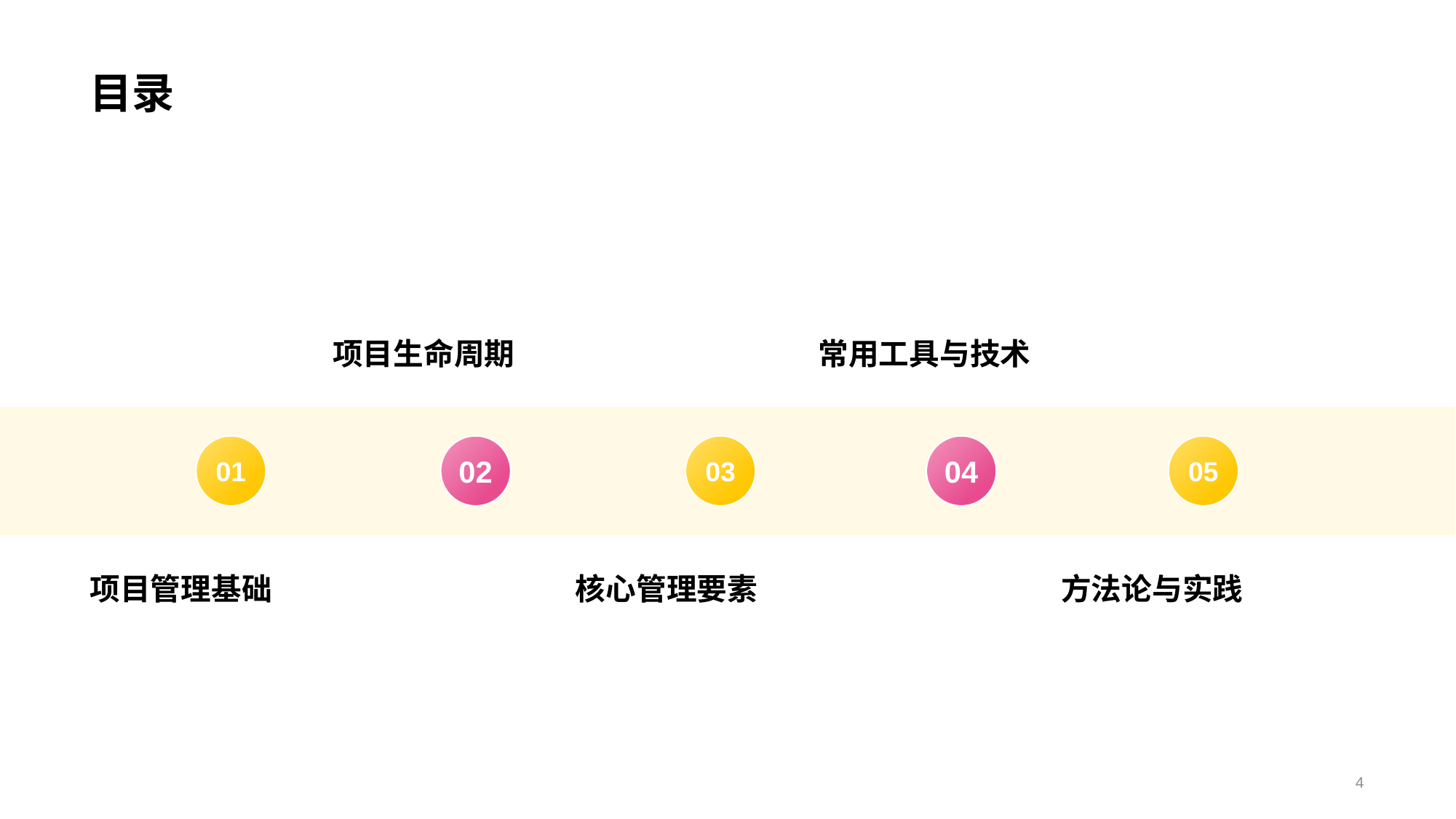

目录

项目生命周期

02
常用工具与技术

04

01

项目管理基础
03

核心管理要素
05

方法论与实践

4